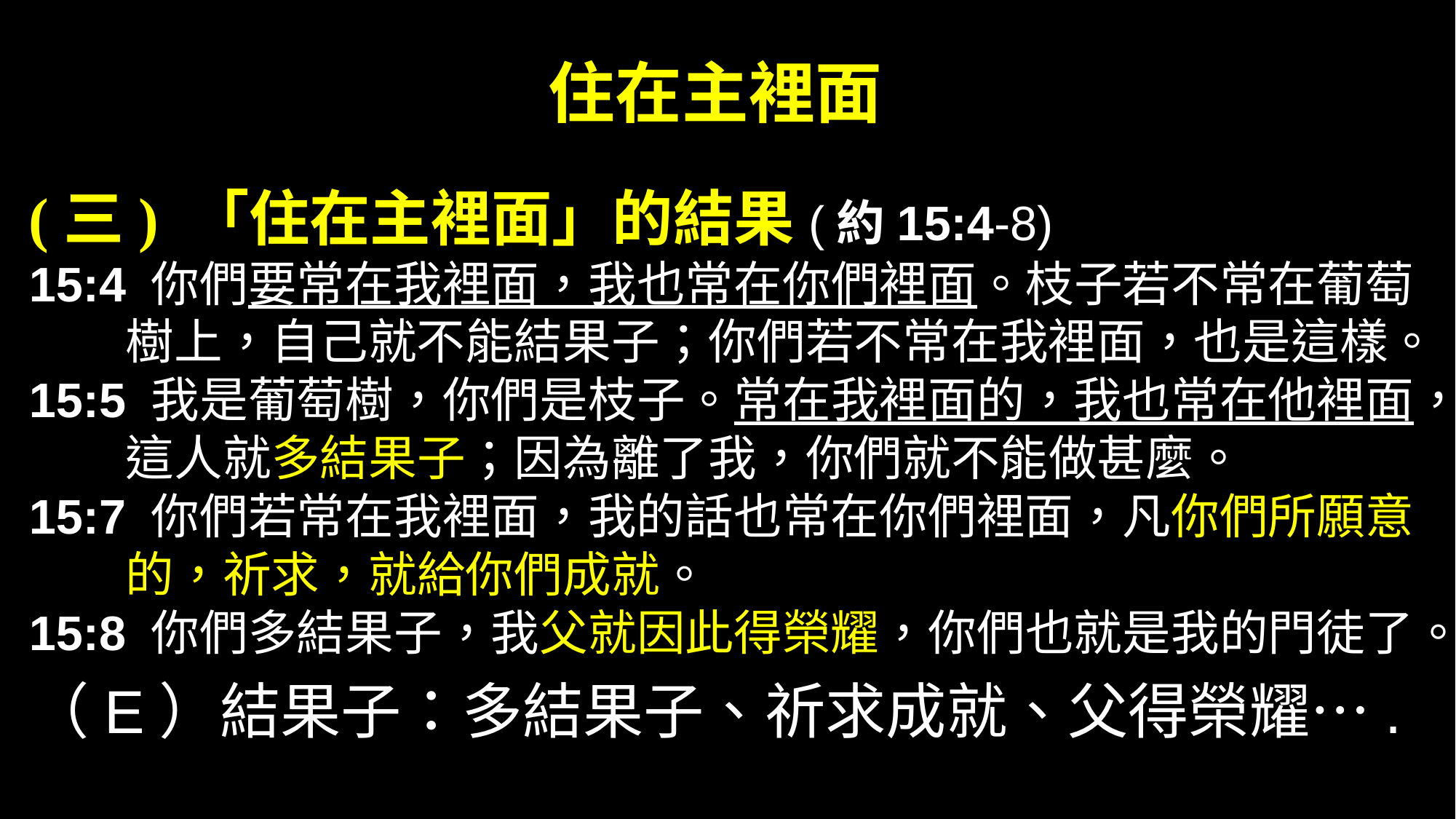

# 住在主裡面
(三) 「住在主裡面」的結果(約15:4-8)
15:4 你們要常在我裡面，我也常在你們裡面。枝子若不常在葡萄樹上，自己就不能結果子；你們若不常在我裡面，也是這樣。
15:5 我是葡萄樹，你們是枝子。常在我裡面的，我也常在他裡面，這人就多結果子；因為離了我，你們就不能做甚麼。
15:7 你們若常在我裡面，我的話也常在你們裡面，凡你們所願意的，祈求，就給你們成就。
15:8 你們多結果子，我父就因此得榮耀，你們也就是我的門徒了。
（E）結果子：多結果子、祈求成就、父得榮耀….